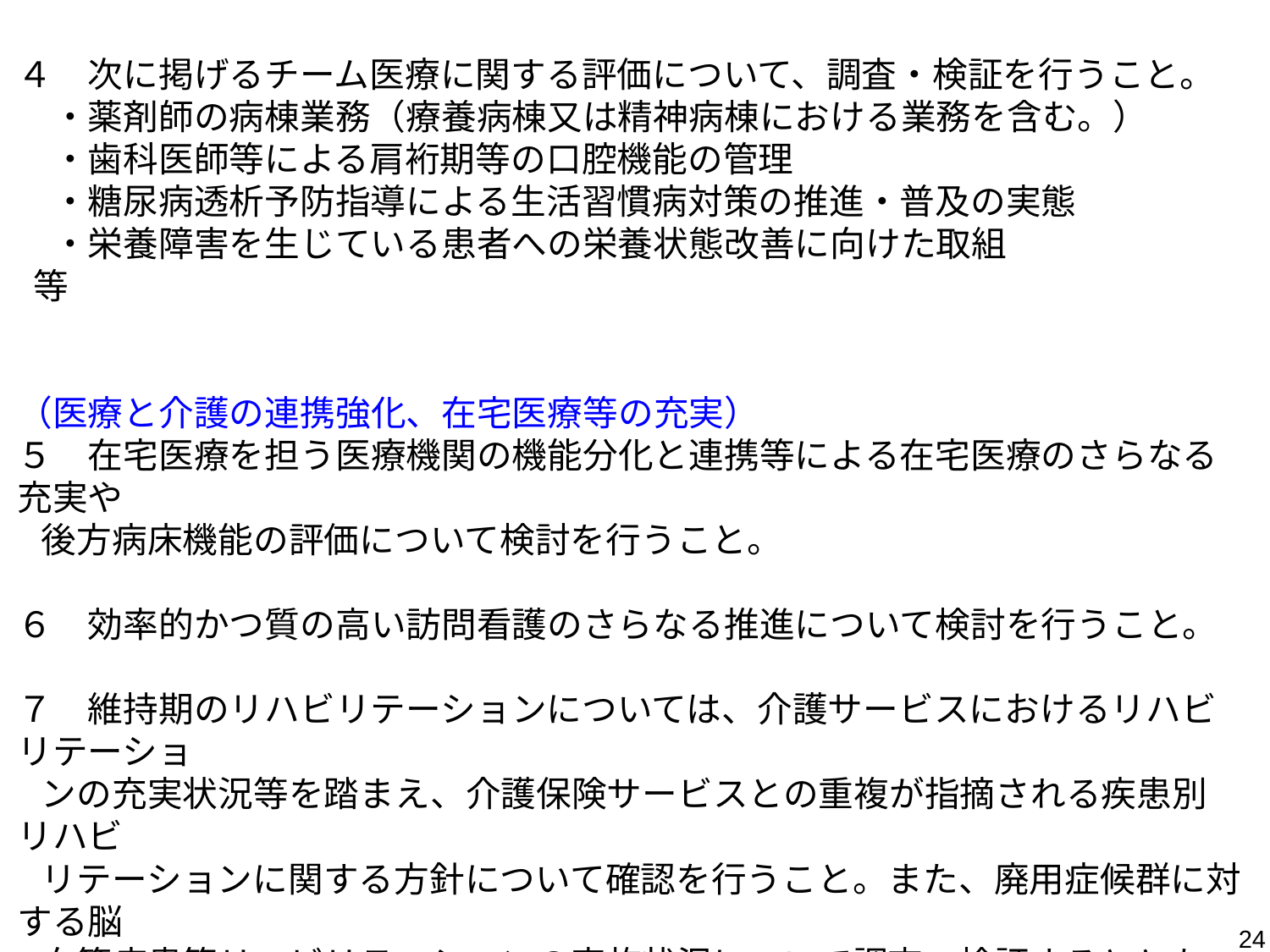

４　次に掲げるチーム医療に関する評価について、調査・検証を行うこと。
　・薬剤師の病棟業務（療養病棟又は精神病棟における業務を含む。）
　・歯科医師等による肩裄期等の口腔機能の管理
　・糖尿病透析予防指導による生活習慣病対策の推進・普及の実態
　・栄養障害を生じている患者への栄養状態改善に向けた取組
 等

（医療と介護の連携強化、在宅医療等の充実）
５　在宅医療を担う医療機関の機能分化と連携等による在宅医療のさらなる充実や
  後方病床機能の評価について検討を行うこと。

６　効率的かつ質の高い訪問看護のさらなる推進について検討を行うこと。

７　維持期のリハビリテーションについては、介護サービスにおけるリハビリテーショ
  ンの充実状況等を踏まえ、介護保険サービスとの重複が指摘される疾患別リハビ
  リテーションに関する方針について確認を行うこと。また、廃用症候群に対する脳
  血管疾患等リハビリテーションの実施状況について調査・検証するとともに、その
  結果を今後の診療報酬改定に反映させること。
24